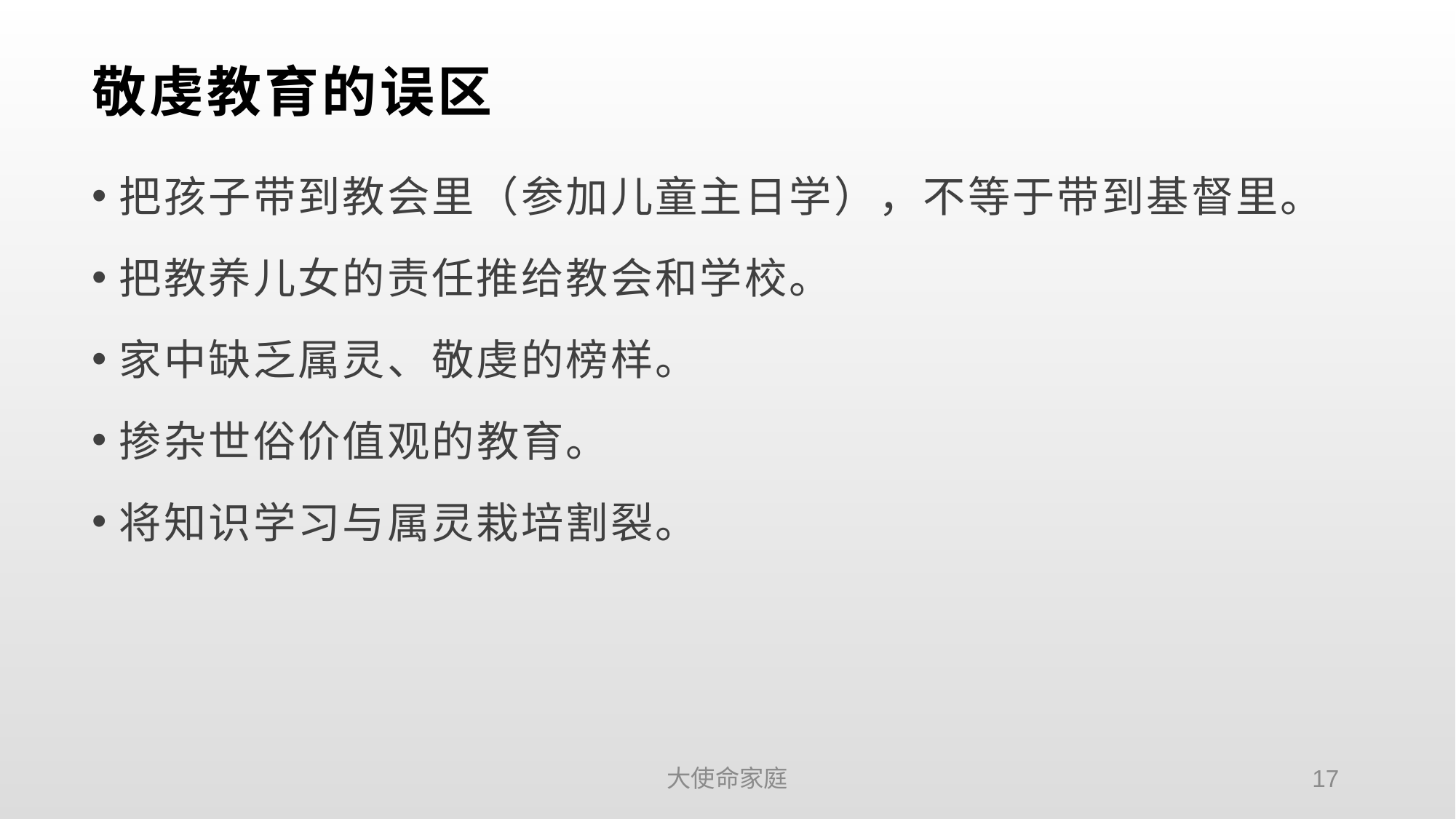

# 敬虔教育的误区
把孩子带到教会里（参加儿童主日学），不等于带到基督里。
把教养儿女的责任推给教会和学校。
家中缺乏属灵、敬虔的榜样。
掺杂世俗价值观的教育。
将知识学习与属灵栽培割裂。
大使命家庭
17